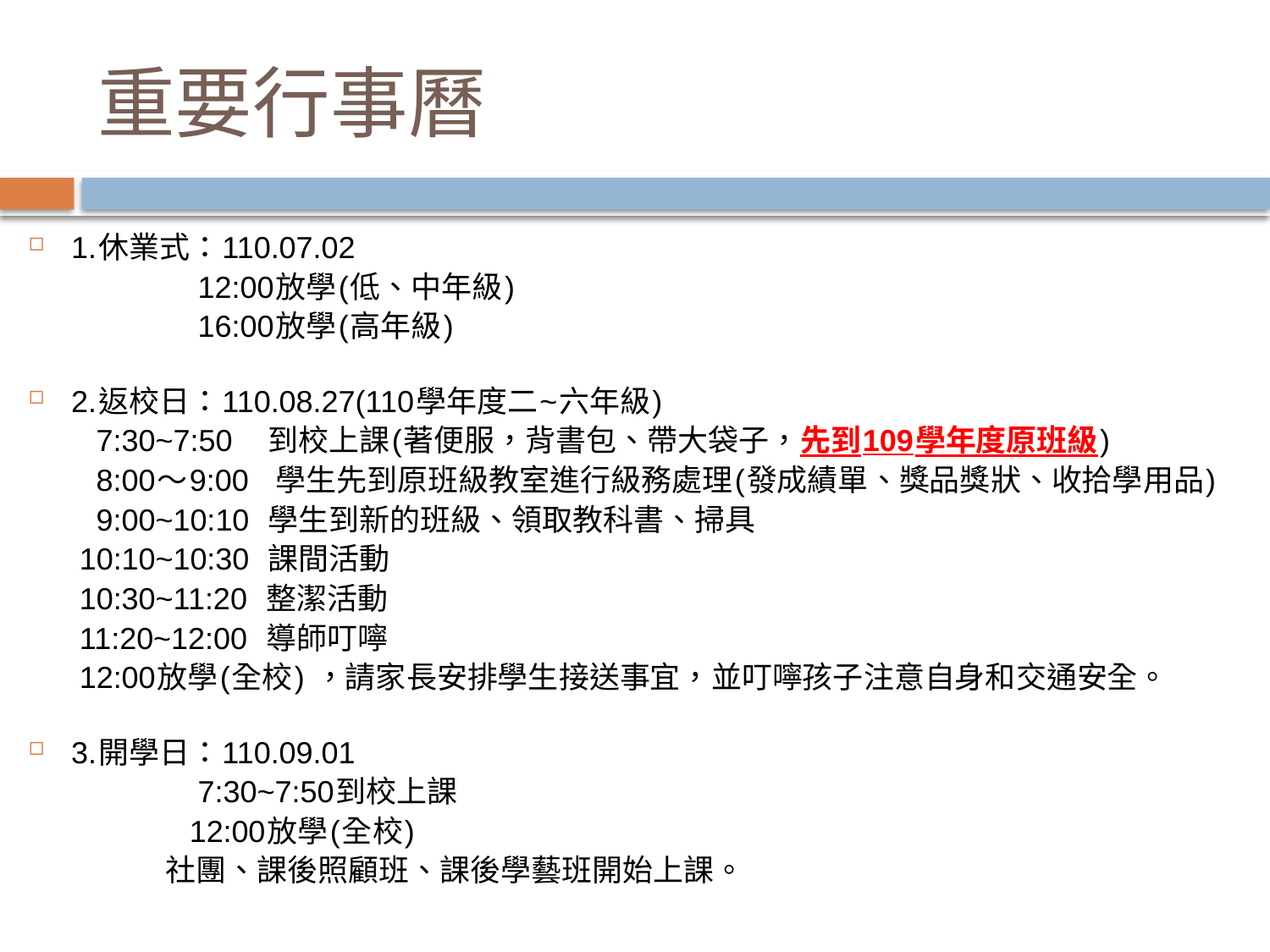

# 重要行事曆
1.休業式：110.07.02
                    12:00放學(低、中年級)
                    16:00放學(高年級)

2.返校日：110.08.27(110學年度二~六年級)
        7:30~7:50    到校上課(著便服，背書包、帶大袋子，先到109學年度原班級)
        8:00～9:00   學生先到原班級教室進行級務處理(發成績單、獎品獎狀、收拾學用品)
        9:00~10:10  學生到新的班級、領取教科書、掃具
      10:10~10:30  課間活動
      10:30~11:20  整潔活動
      11:20~12:00  導師叮嚀
      12:00放學(全校) ，請家長安排學生接送事宜，並叮嚀孩子注意自身和交通安全。

3.開學日：110.09.01
                    7:30~7:50到校上課
                   12:00放學(全校)
                    社團、課後照顧班、課後學藝班開始上課。